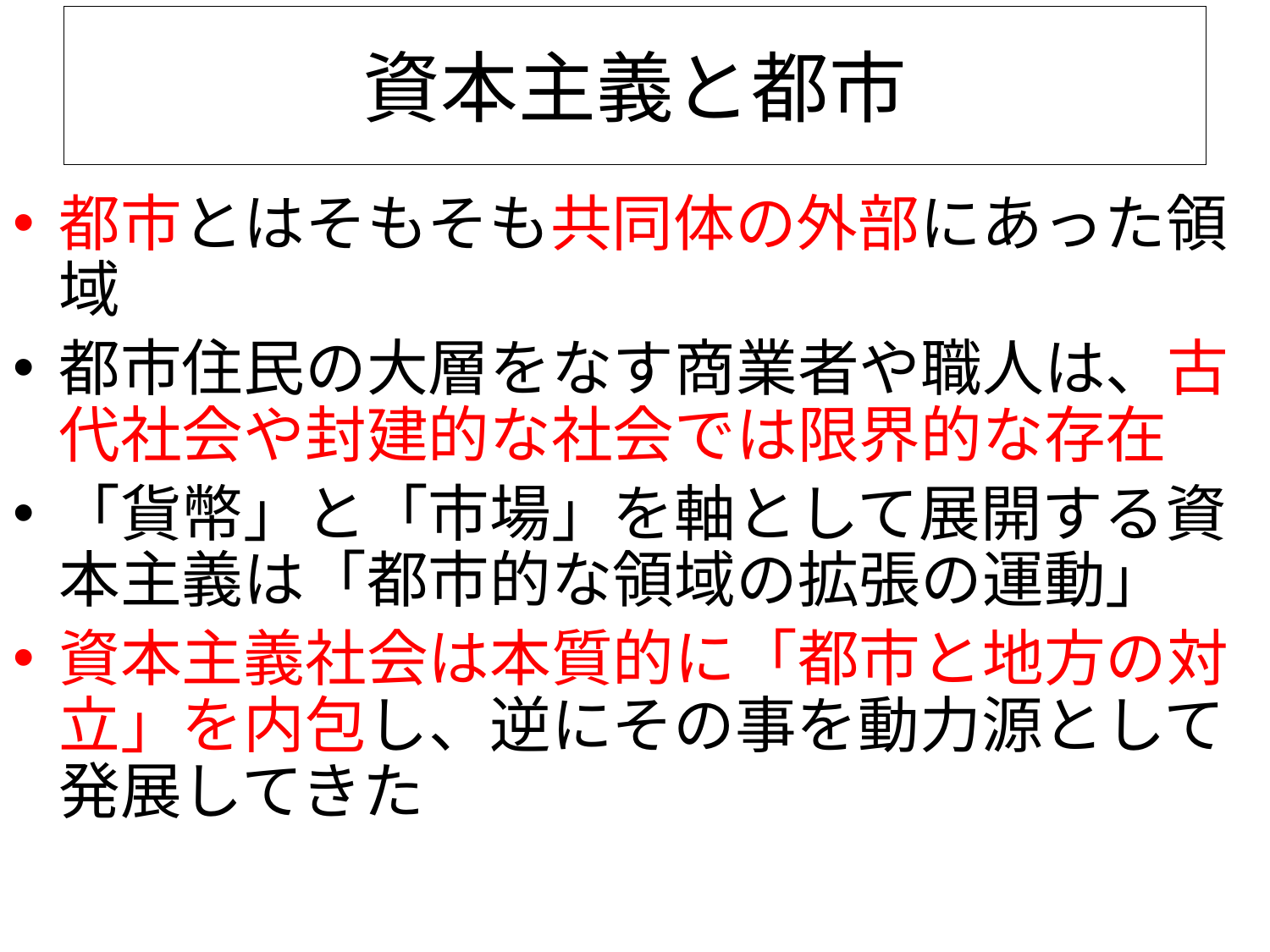

# 資本主義と都市
都市とはそもそも共同体の外部にあった領域
都市住民の大層をなす商業者や職人は、古代社会や封建的な社会では限界的な存在
「貨幣」と「市場」を軸として展開する資本主義は「都市的な領域の拡張の運動」
資本主義社会は本質的に「都市と地方の対立」を内包し、逆にその事を動力源として発展してきた